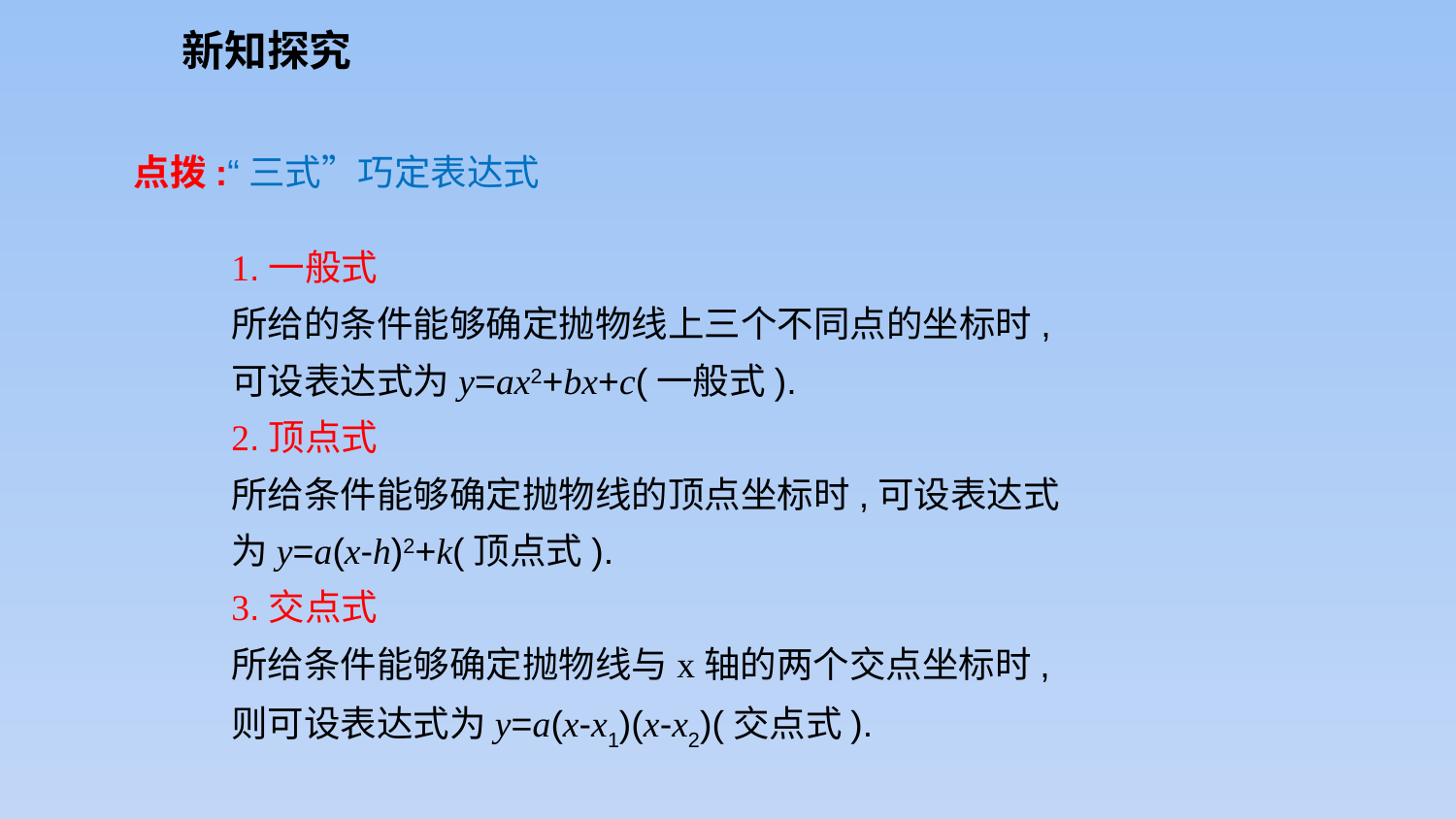

新知探究
点拨:“三式”巧定表达式
1.一般式
所给的条件能够确定抛物线上三个不同点的坐标时,可设表达式为y=ax2+bx+c(一般式).
2.顶点式
所给条件能够确定抛物线的顶点坐标时,可设表达式为y=a(x-h)2+k(顶点式).
3.交点式
所给条件能够确定抛物线与x轴的两个交点坐标时,则可设表达式为y=a(x-x1)(x-x2)(交点式).